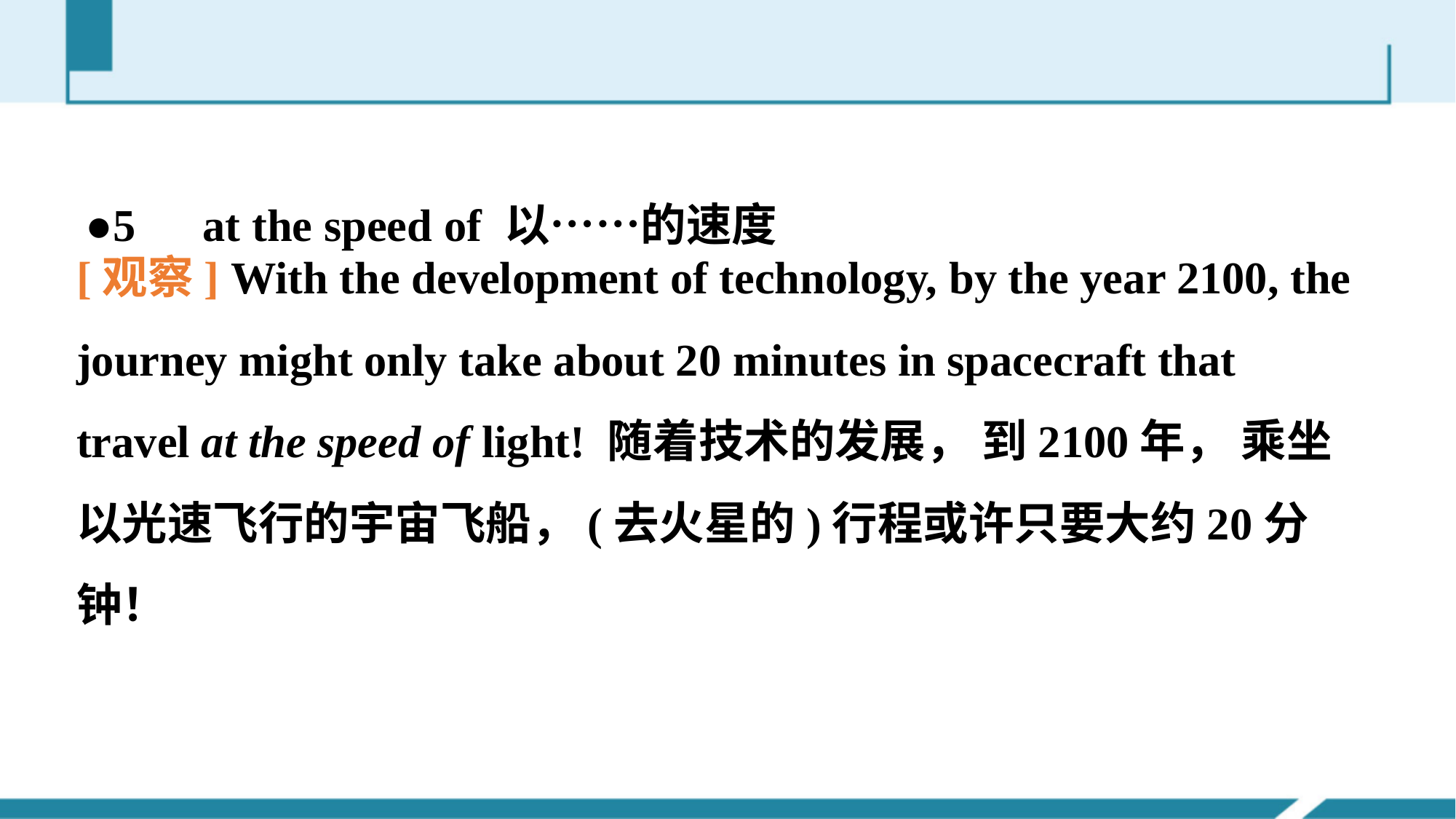

●5　at the speed of 以……的速度
[观察] With the development of technology, by the year 2100, the journey might only take about 20 minutes in spacecraft that travel at the speed of light! 随着技术的发展， 到2100年， 乘坐以光速飞行的宇宙飞船，(去火星的)行程或许只要大约20分钟！